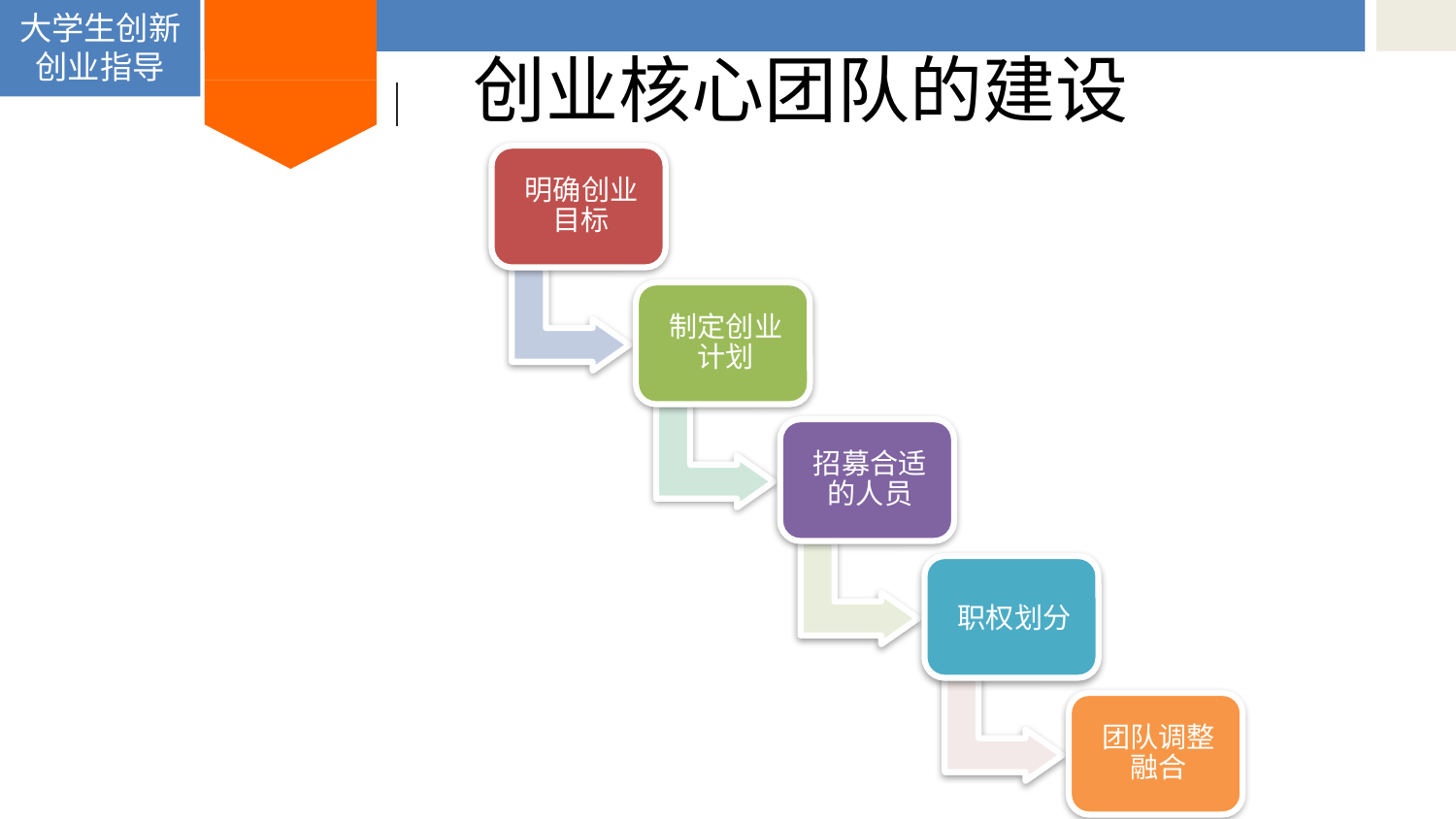

创新创业
17
大学生创新创业指导
# 创业核心团队的建设
明确创业目标
制定创业计划
招募合适的人员
职权划分
团队调整融合